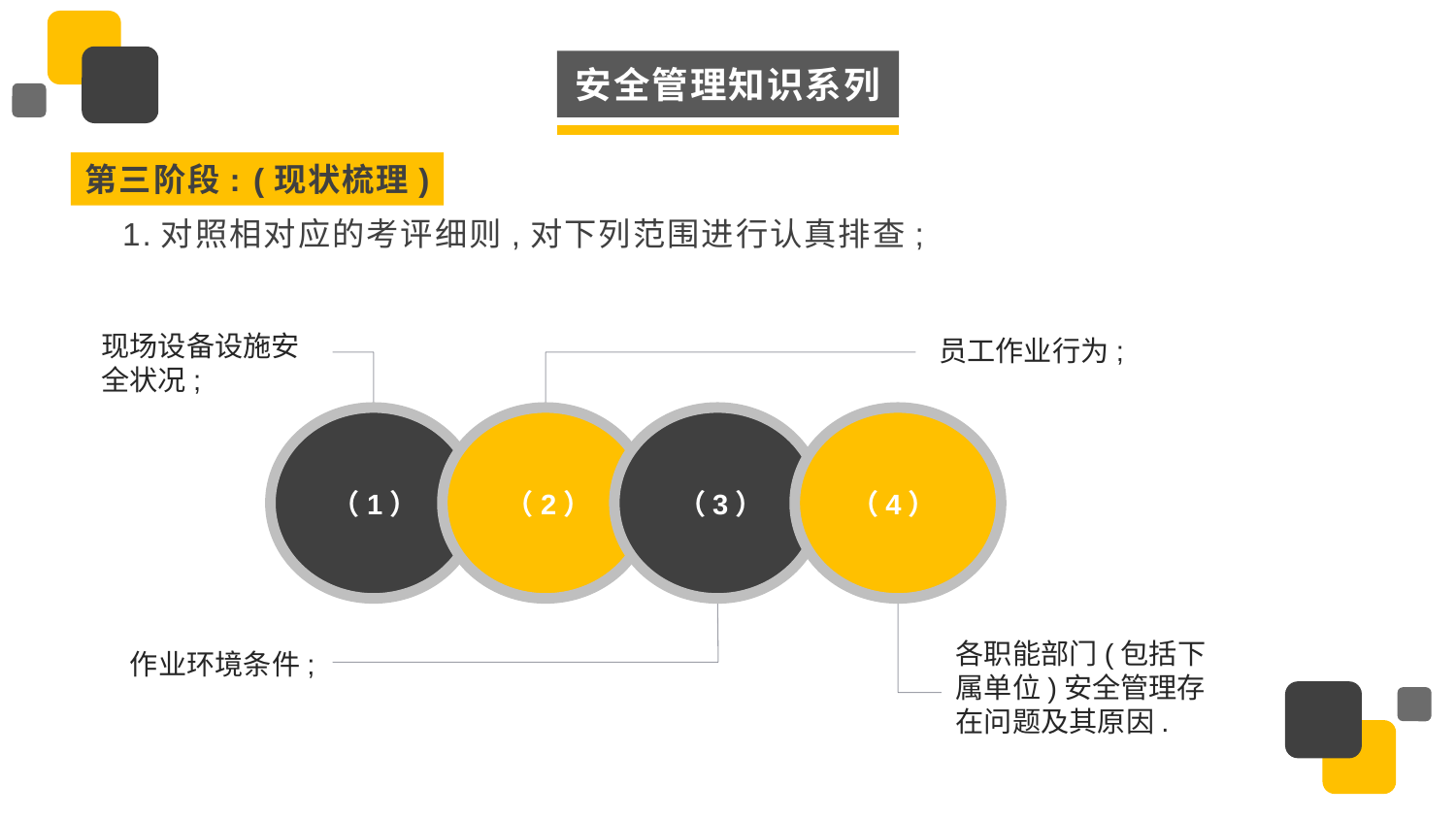

安全管理知识系列
第三阶段: (现状梳理)
1.对照相对应的考评细则,对下列范围进行认真排查;
现场设备设施安全状况;
员工作业行为;

（1）

（2）

（3）

（4）
各职能部门(包括下属单位)安全管理存在问题及其原因.
作业环境条件;